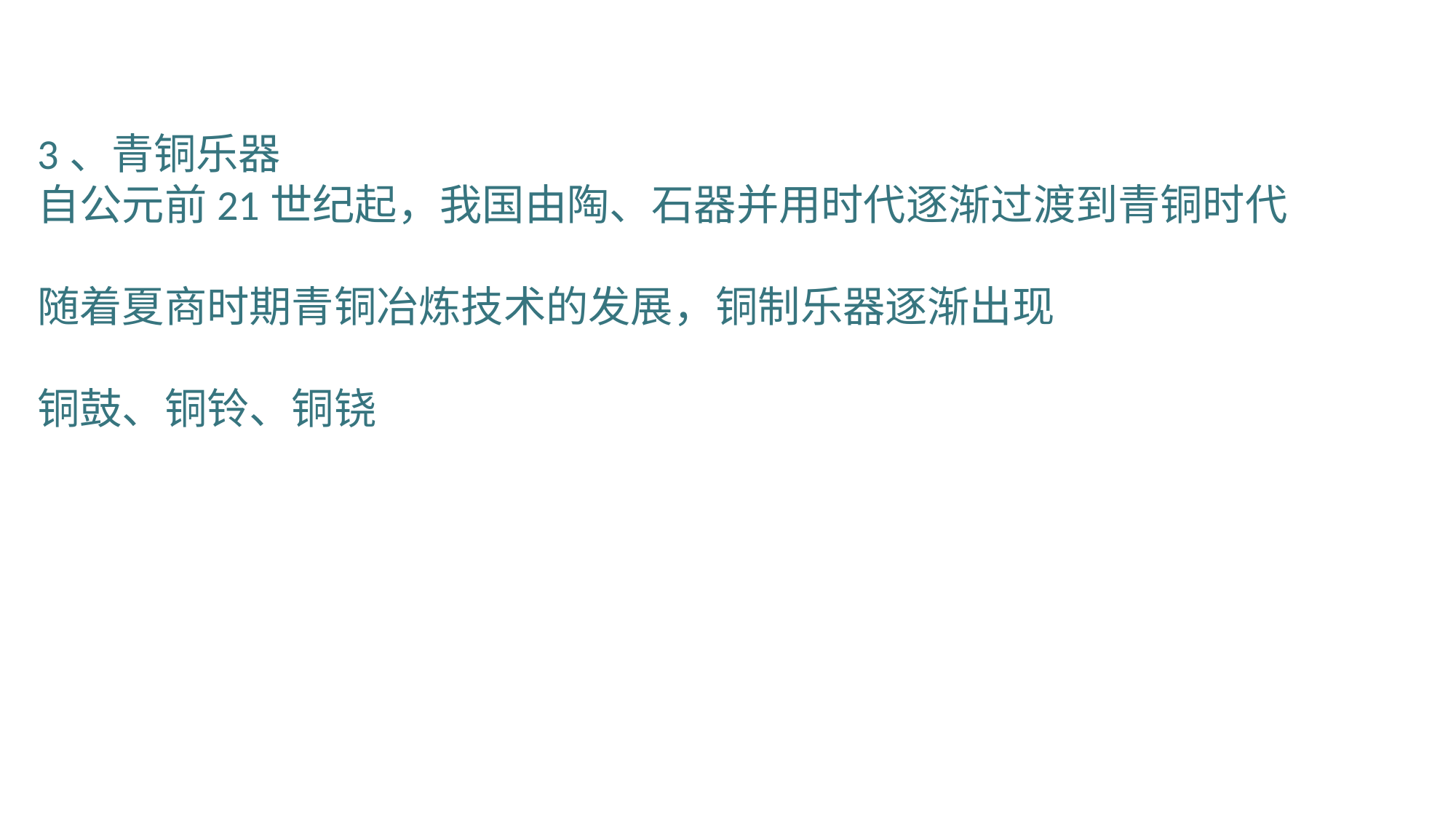

3、青铜乐器
自公元前21世纪起，我国由陶、石器并用时代逐渐过渡到青铜时代

随着夏商时期青铜冶炼技术的发展，铜制乐器逐渐出现

铜鼓、铜铃、铜铙